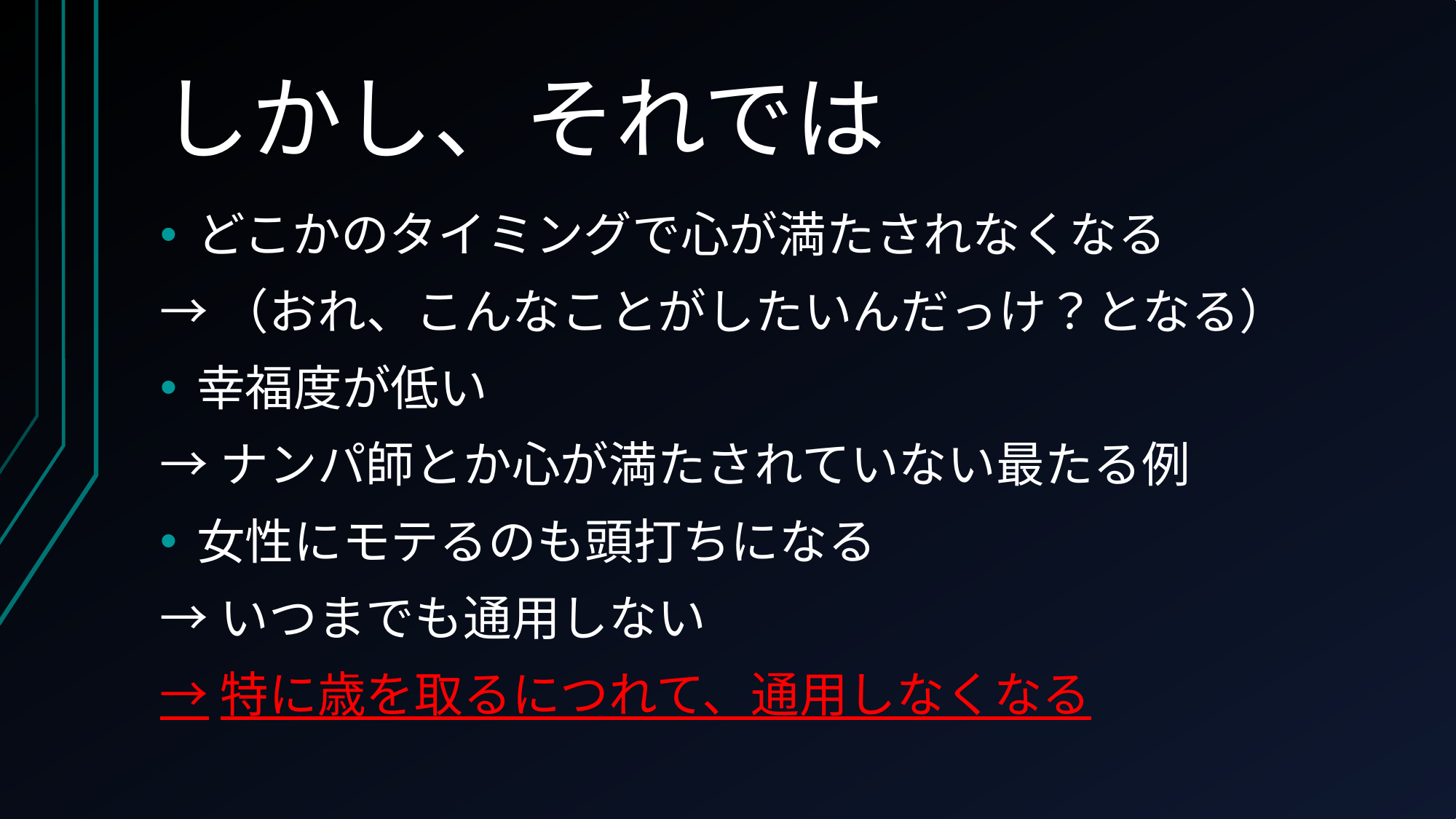

# しかし、それでは
どこかのタイミングで心が満たされなくなる
→（おれ、こんなことがしたいんだっけ？となる）
幸福度が低い
→ナンパ師とか心が満たされていない最たる例
女性にモテるのも頭打ちになる
→いつまでも通用しない
→特に歳を取るにつれて、通用しなくなる